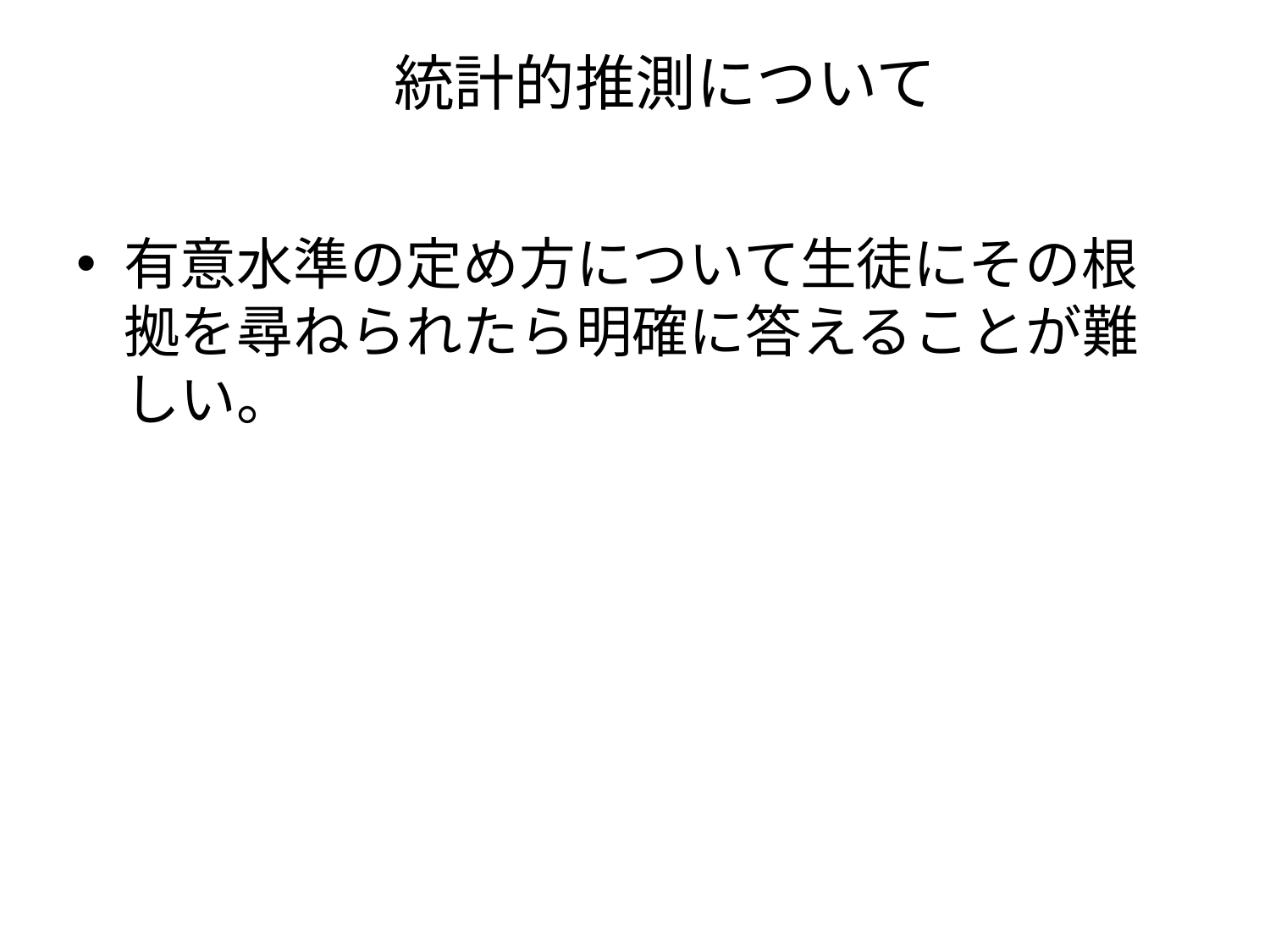

# 統計的推測について
有意水準の定め方について生徒にその根拠を尋ねられたら明確に答えることが難しい。